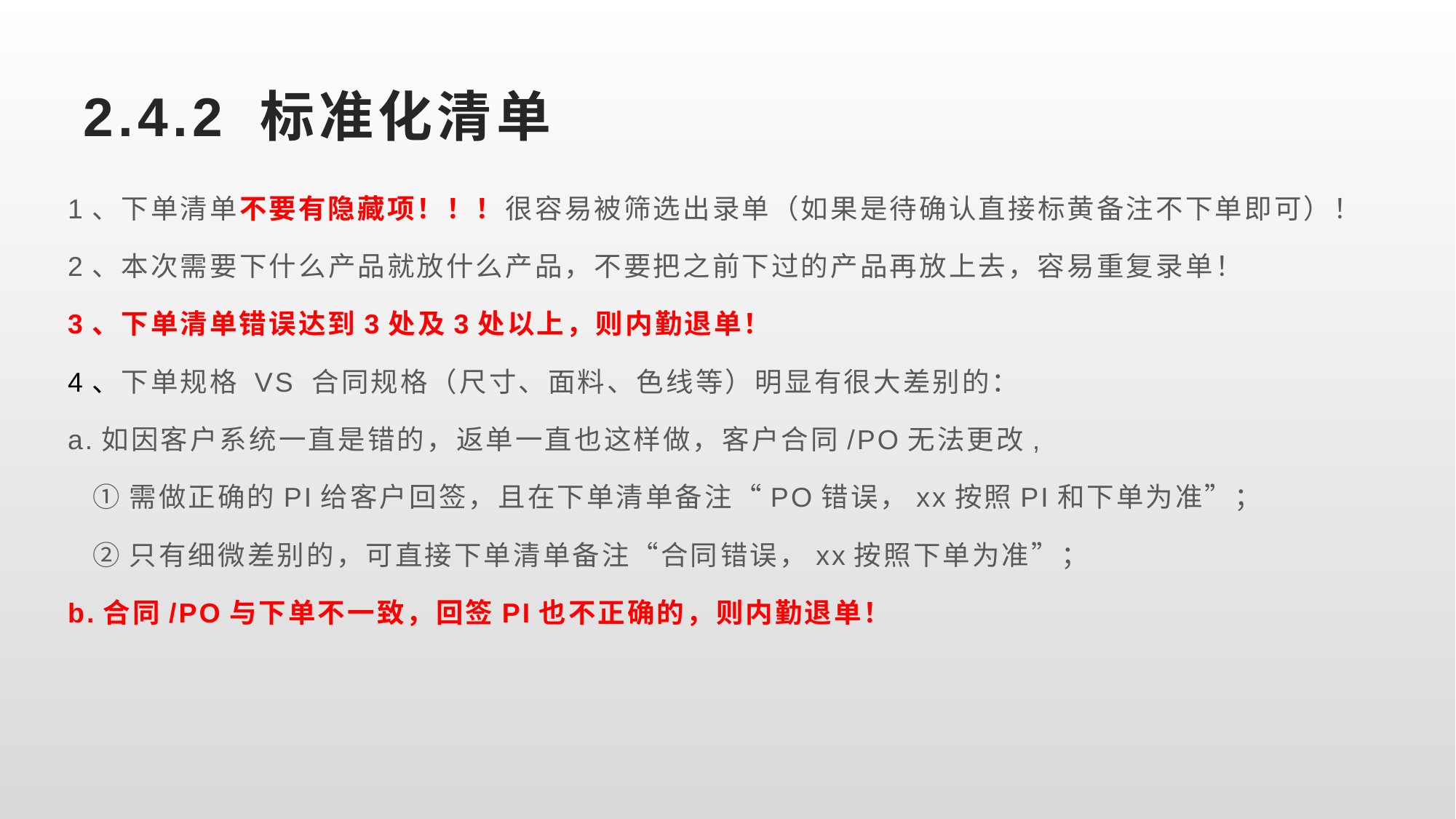

# 2.4.2 标准化清单
1、下单清单不要有隐藏项！！！很容易被筛选出录单（如果是待确认直接标黄备注不下单即可）！
2、本次需要下什么产品就放什么产品，不要把之前下过的产品再放上去，容易重复录单！
3、下单清单错误达到3处及3处以上，则内勤退单！
4、下单规格 VS 合同规格（尺寸、面料、色线等）明显有很大差别的：
a.如因客户系统一直是错的，返单一直也这样做，客户合同/PO无法更改,
   ①需做正确的PI给客户回签，且在下单清单备注“PO错误，xx按照PI和下单为准”；
   ②只有细微差别的，可直接下单清单备注“合同错误，xx按照下单为准”；
b.合同/PO与下单不一致，回签PI也不正确的，则内勤退单！

21